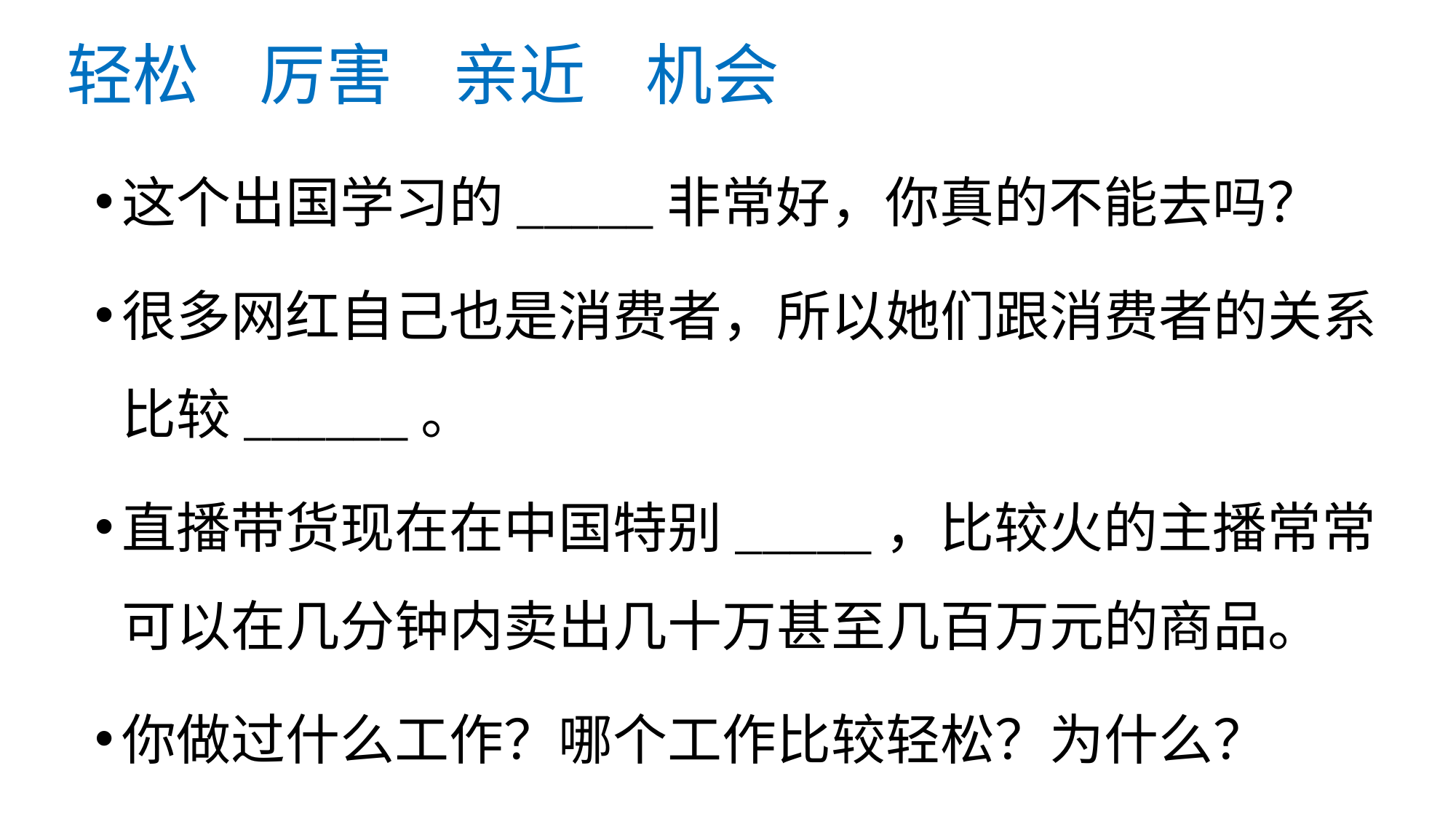

# 轻松    厉害    亲近    机会
这个出国学习的_____非常好，你真的不能去吗？
很多网红自己也是消费者，所以她们跟消费者的关系比较______。
直播带货现在在中国特别_____，比较火的主播常常可以在几分钟内卖出几十万甚至几百万元的商品。
你做过什么工作？哪个工作比较轻松？为什么？